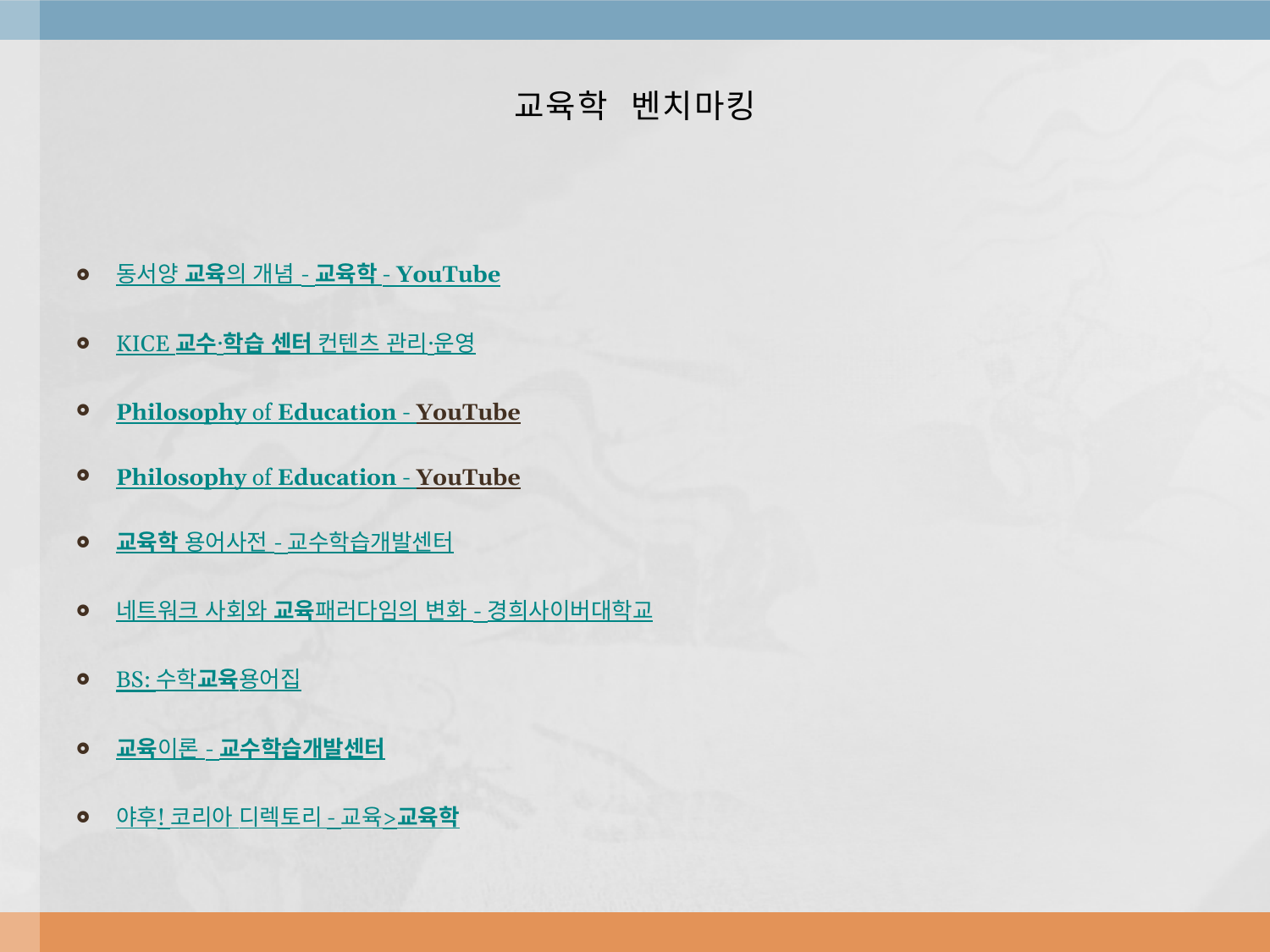

# 교육학  벤치마킹

동서양 교육의 개념 - 교육학 - YouTube

KICE 교수·학습 센터 컨텐츠 관리·운영

Philosophy of Education - YouTube

Philosophy of Education - YouTube

교육학 용어사전 - 교수학습개발센터

네트워크 사회와 교육패러다임의 변화 - 경희사이버대학교

BS: 수학교육용어집

교육이론 - 교수학습개발센터

야후! 코리아 디렉토리 - 교육>교육학